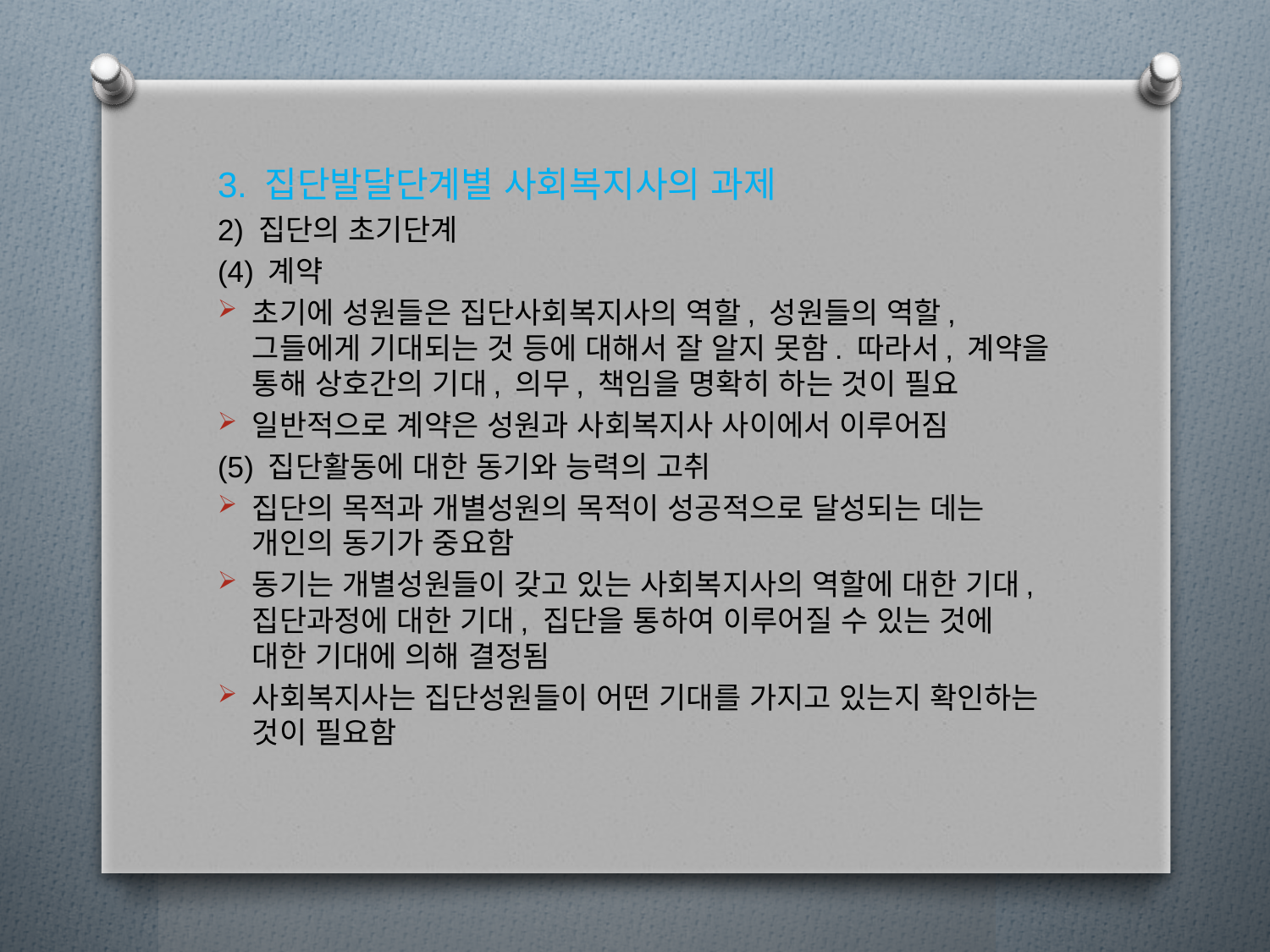

3. 집단발달단계별 사회복지사의 과제
2) 집단의 초기단계
(4) 계약
초기에 성원들은 집단사회복지사의 역할, 성원들의 역할, 그들에게 기대되는 것 등에 대해서 잘 알지 못함. 따라서, 계약을 통해 상호간의 기대, 의무, 책임을 명확히 하는 것이 필요
일반적으로 계약은 성원과 사회복지사 사이에서 이루어짐
(5) 집단활동에 대한 동기와 능력의 고취
집단의 목적과 개별성원의 목적이 성공적으로 달성되는 데는 개인의 동기가 중요함
동기는 개별성원들이 갖고 있는 사회복지사의 역할에 대한 기대, 집단과정에 대한 기대, 집단을 통하여 이루어질 수 있는 것에 대한 기대에 의해 결정됨
사회복지사는 집단성원들이 어떤 기대를 가지고 있는지 확인하는 것이 필요함